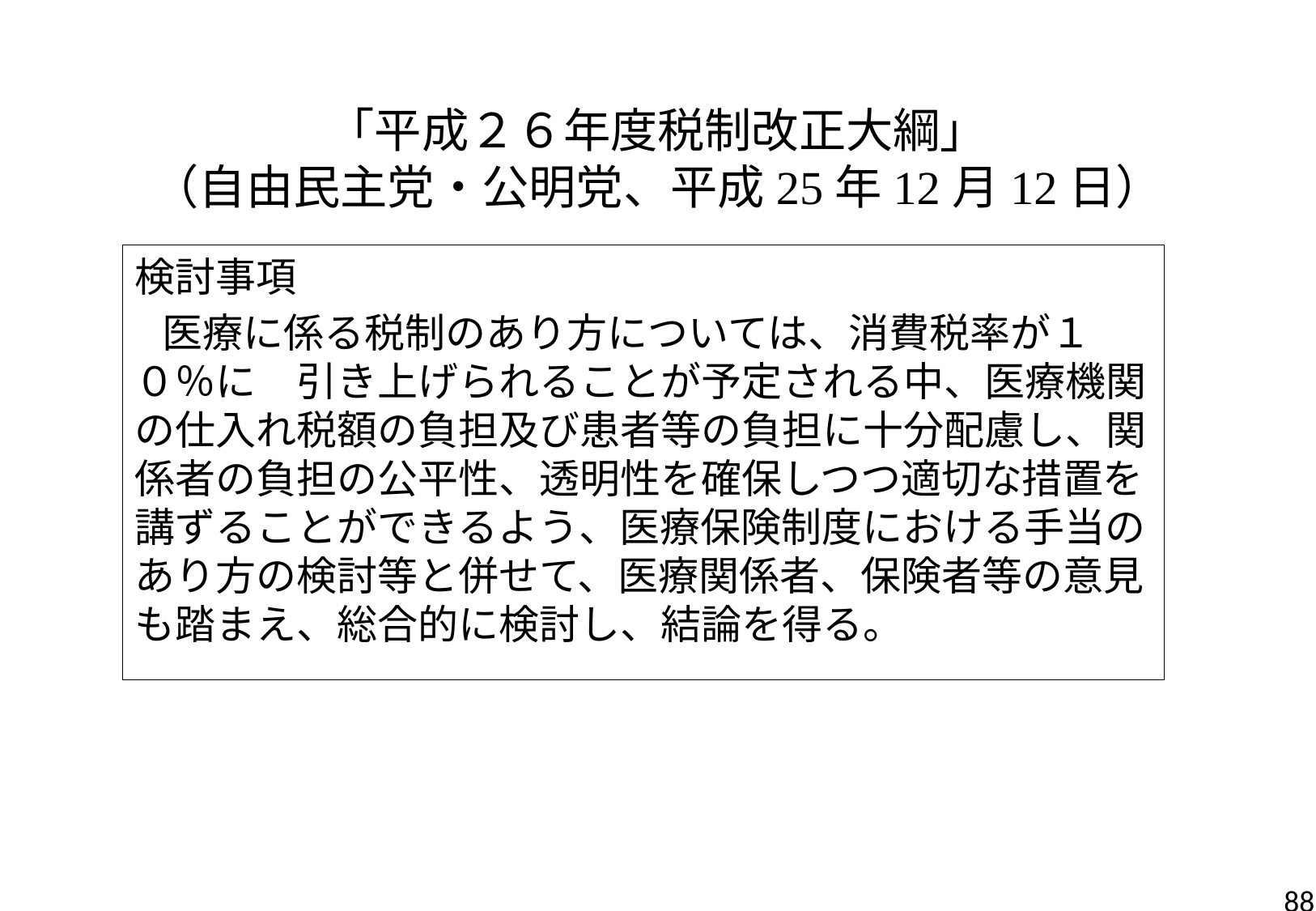

# 「平成２６年度税制改正大綱」 （自由民主党・公明党、平成25年12月12日）
検討事項
  医療に係る税制のあり方については、消費税率が１０％に　引き上げられることが予定される中、医療機関の仕入れ税額の負担及び患者等の負担に十分配慮し、関係者の負担の公平性、透明性を確保しつつ適切な措置を講ずることができるよう、医療保険制度における手当のあり方の検討等と併せて、医療関係者、保険者等の意見も踏まえ、総合的に検討し、結論を得る。
88